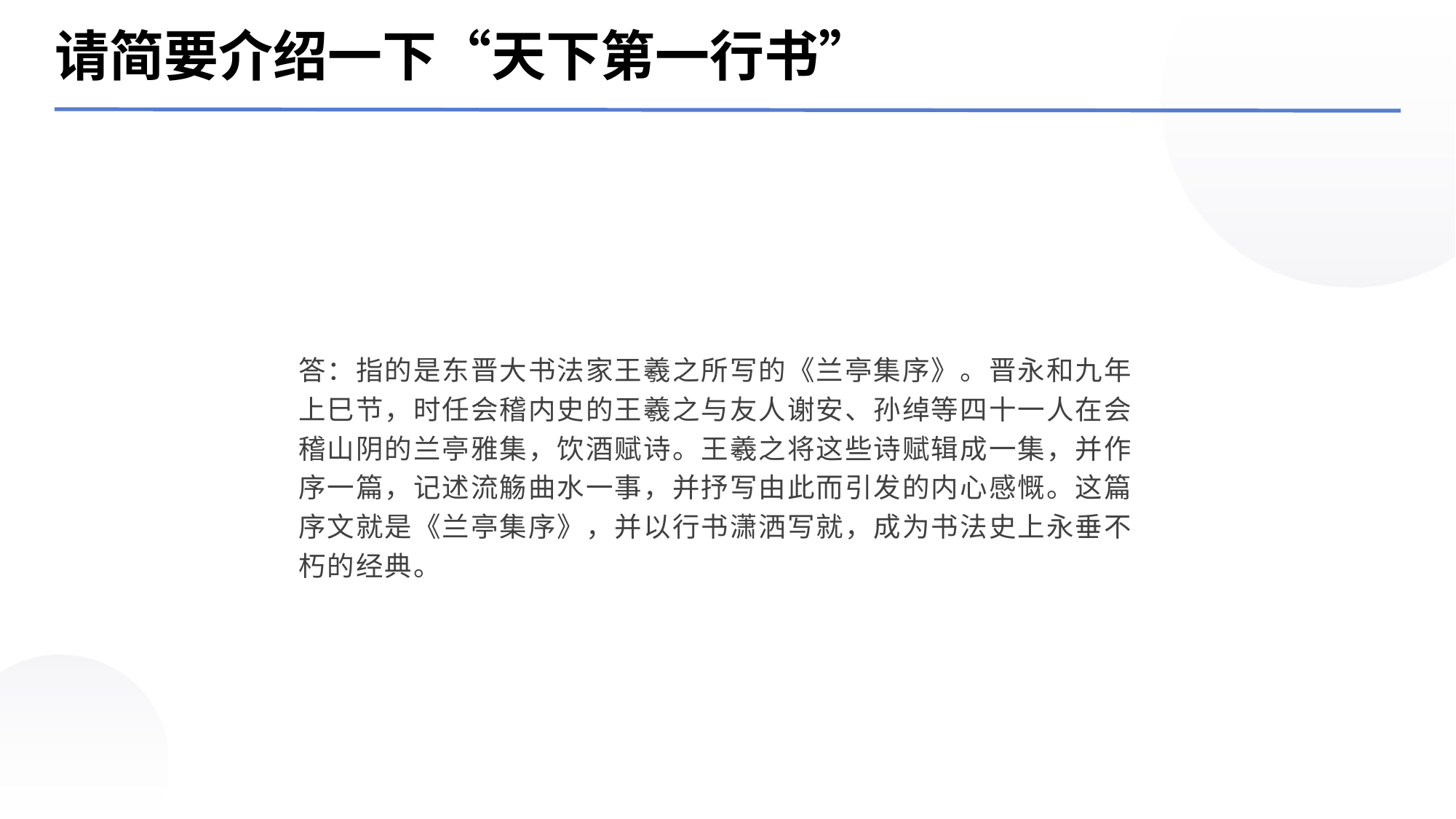

请简要介绍一下“天下第一行书”
答：指的是东晋大书法家王羲之所写的《兰亭集序》。晋永和九年上巳节，时任会稽内史的王羲之与友人谢安、孙绰等四十一人在会稽山阴的兰亭雅集，饮酒赋诗。王羲之将这些诗赋辑成一集，并作序一篇，记述流觞曲水一事，并抒写由此而引发的内心感慨。这篇序文就是《兰亭集序》，并以行书潇洒写就，成为书法史上永垂不朽的经典。